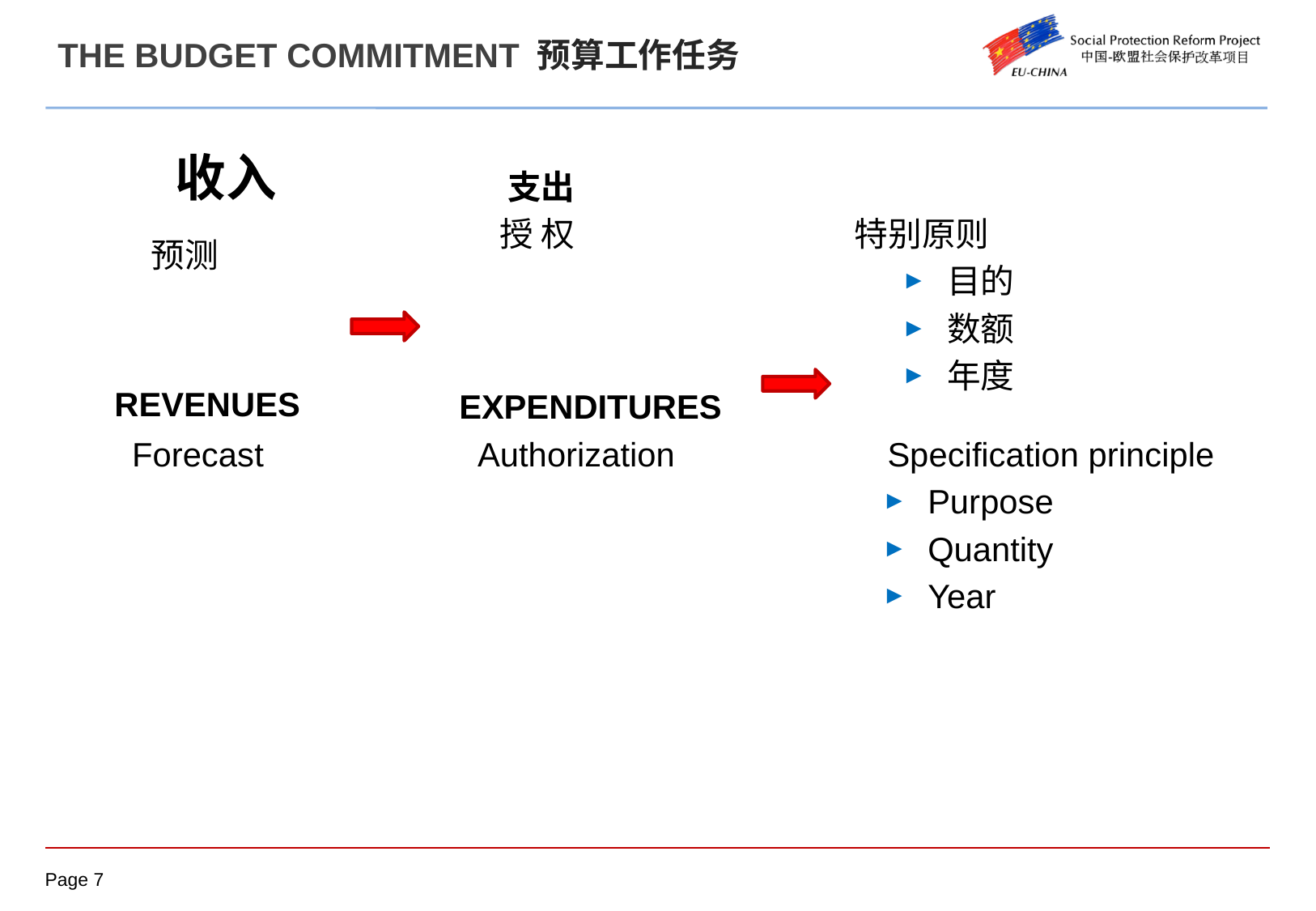

# THE BUDGET COMMITMENT 预算工作任务

    支出
   授 权 	   	             特别原则
目的
数额
年度

     收入
	预测

 EXPENDITURES
   Authorization 		   Specification principle
Purpose
Quantity
Year

  REVENUES
	Forecast